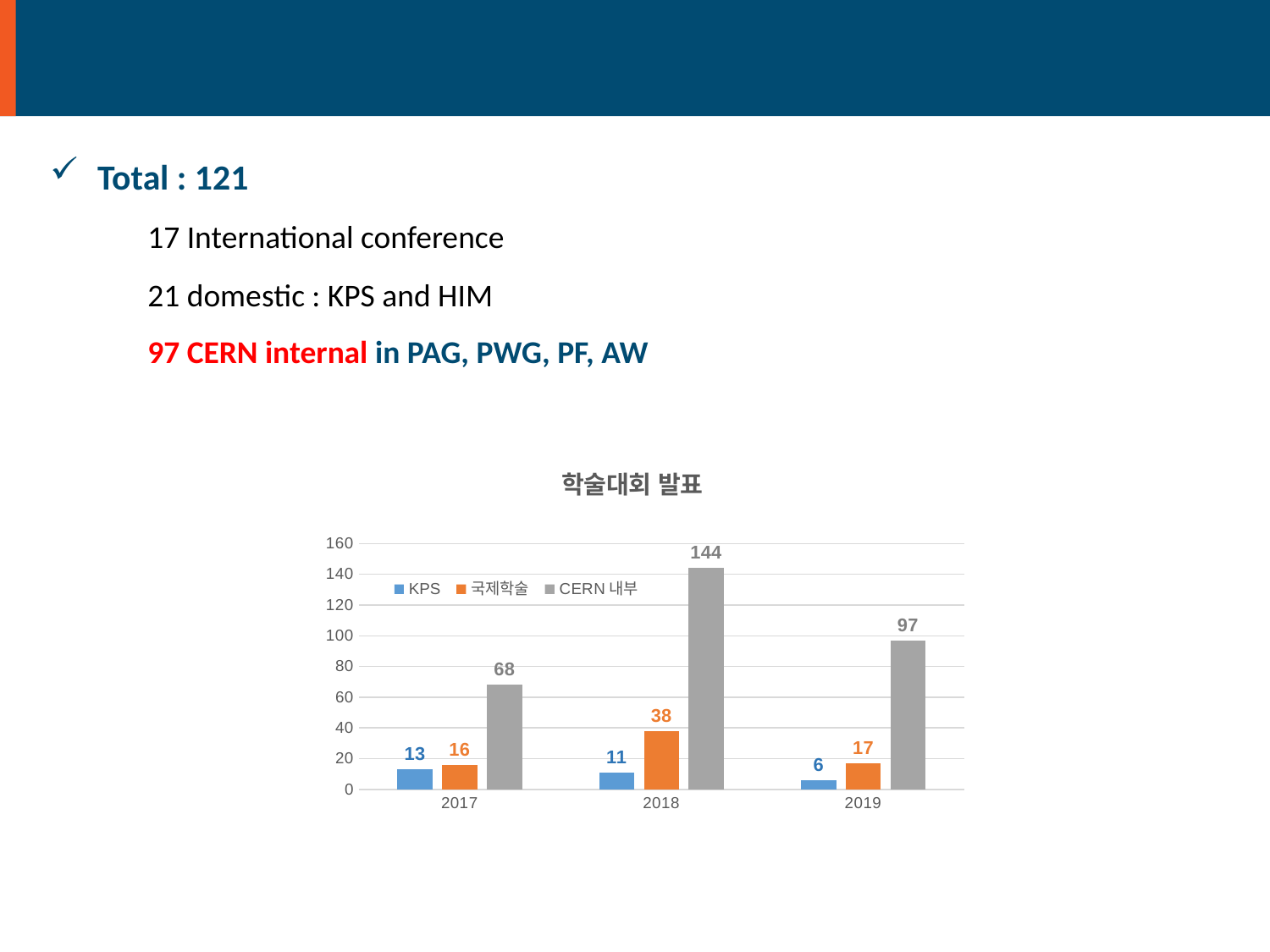

# Presentation
Since Mar. 2019
Total : 121
17 International conference
21 domestic : KPS and HIM
97 CERN internal in PAG, PWG, PF, AW

### Chart: 학술대회 발표

| Category | KPS | 국제학술 | CERN내부 |
|---|---|---|---|
| 2017 | 13.0 | 16.0 | 68.0 |
| 2018 | 11.0 | 38.0 | 144.0 |
| 2019 | 6.0 | 17.0 | 97.0 |